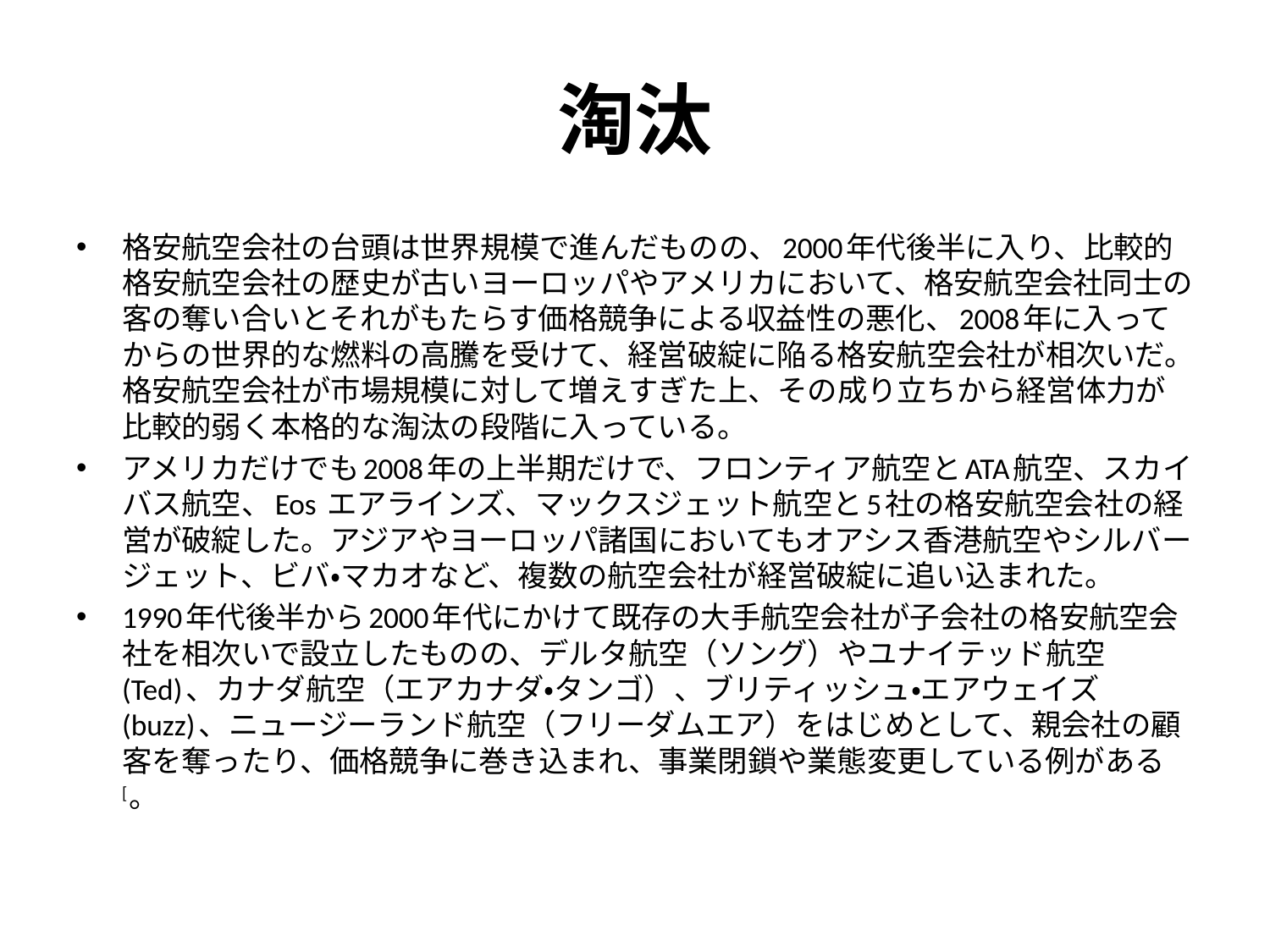

# 淘汰
格安航空会社の台頭は世界規模で進んだものの、2000年代後半に入り、比較的格安航空会社の歴史が古いヨーロッパやアメリカにおいて、格安航空会社同士の客の奪い合いとそれがもたらす価格競争による収益性の悪化、2008年に入ってからの世界的な燃料の高騰を受けて、経営破綻に陥る格安航空会社が相次いだ。格安航空会社が市場規模に対して増えすぎた上、その成り立ちから経営体力が比較的弱く本格的な淘汰の段階に入っている。
アメリカだけでも2008年の上半期だけで、フロンティア航空とATA航空、スカイバス航空、Eos エアラインズ、マックスジェット航空と5社の格安航空会社の経営が破綻した。アジアやヨーロッパ諸国においてもオアシス香港航空やシルバージェット、ビバ・マカオなど、複数の航空会社が経営破綻に追い込まれた。
1990年代後半から2000年代にかけて既存の大手航空会社が子会社の格安航空会社を相次いで設立したものの、デルタ航空（ソング）やユナイテッド航空 (Ted)、カナダ航空（エアカナダ・タンゴ）、ブリティッシュ・エアウェイズ (buzz)、ニュージーランド航空（フリーダムエア）をはじめとして、親会社の顧客を奪ったり、価格競争に巻き込まれ、事業閉鎖や業態変更している例がある[。